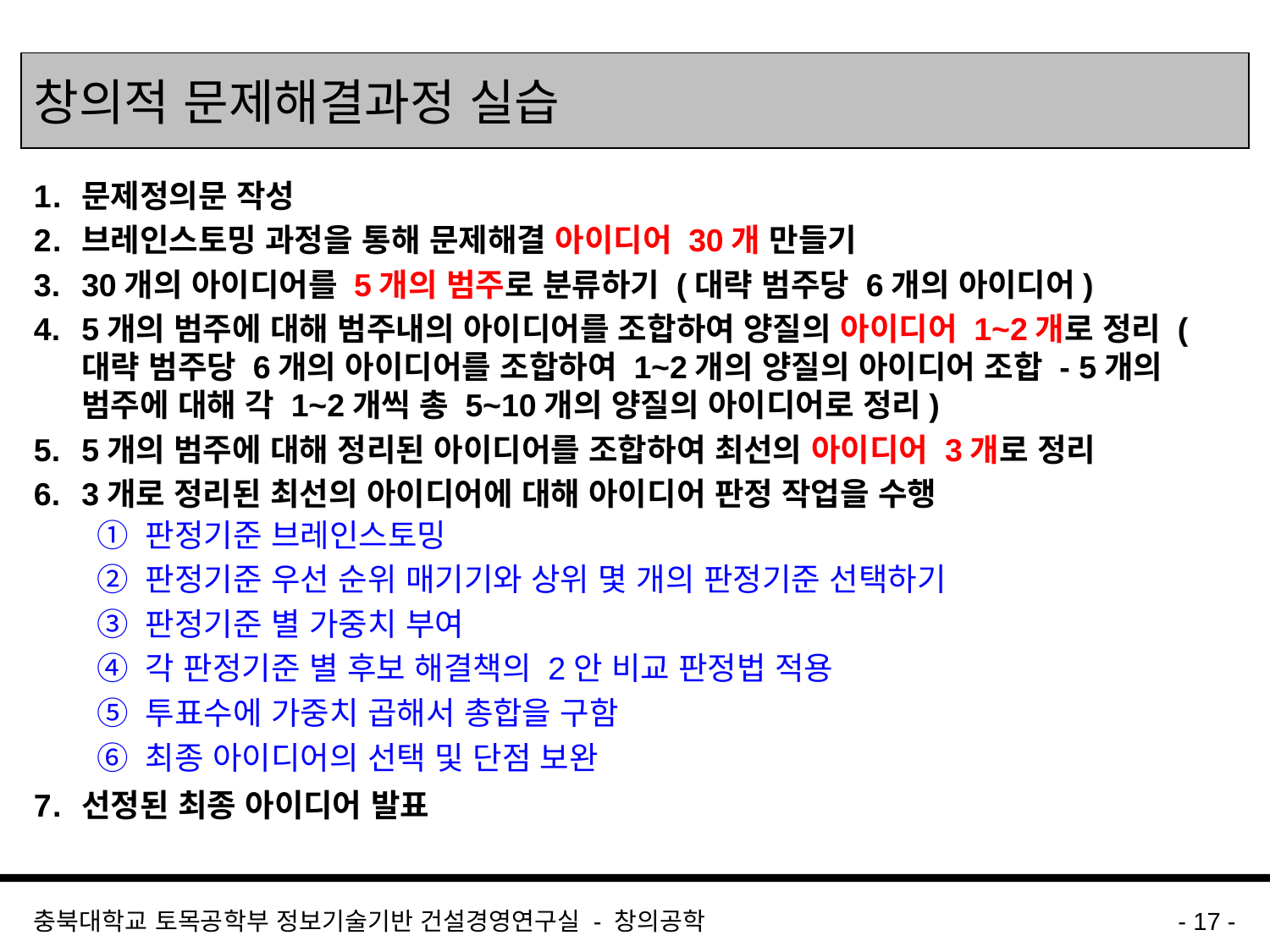

# 창의적 문제해결과정 실습
문제정의문 작성
브레인스토밍 과정을 통해 문제해결 아이디어 30개 만들기
30개의 아이디어를 5개의 범주로 분류하기 (대략 범주당 6개의 아이디어)
5개의 범주에 대해 범주내의 아이디어를 조합하여 양질의 아이디어 1~2개로 정리 (대략 범주당 6개의 아이디어를 조합하여 1~2개의 양질의 아이디어 조합 - 5개의 범주에 대해 각 1~2개씩 총 5~10개의 양질의 아이디어로 정리)
5개의 범주에 대해 정리된 아이디어를 조합하여 최선의 아이디어 3개로 정리
3개로 정리된 최선의 아이디어에 대해 아이디어 판정 작업을 수행
① 판정기준 브레인스토밍
② 판정기준 우선 순위 매기기와 상위 몇 개의 판정기준 선택하기
③ 판정기준 별 가중치 부여
④ 각 판정기준 별 후보 해결책의 2안 비교 판정법 적용
⑤ 투표수에 가중치 곱해서 총합을 구함
⑥ 최종 아이디어의 선택 및 단점 보완
선정된 최종 아이디어 발표

충북대학교 토목공학부 정보기술기반 건설경영연구실 - 창의공학
- 17 -